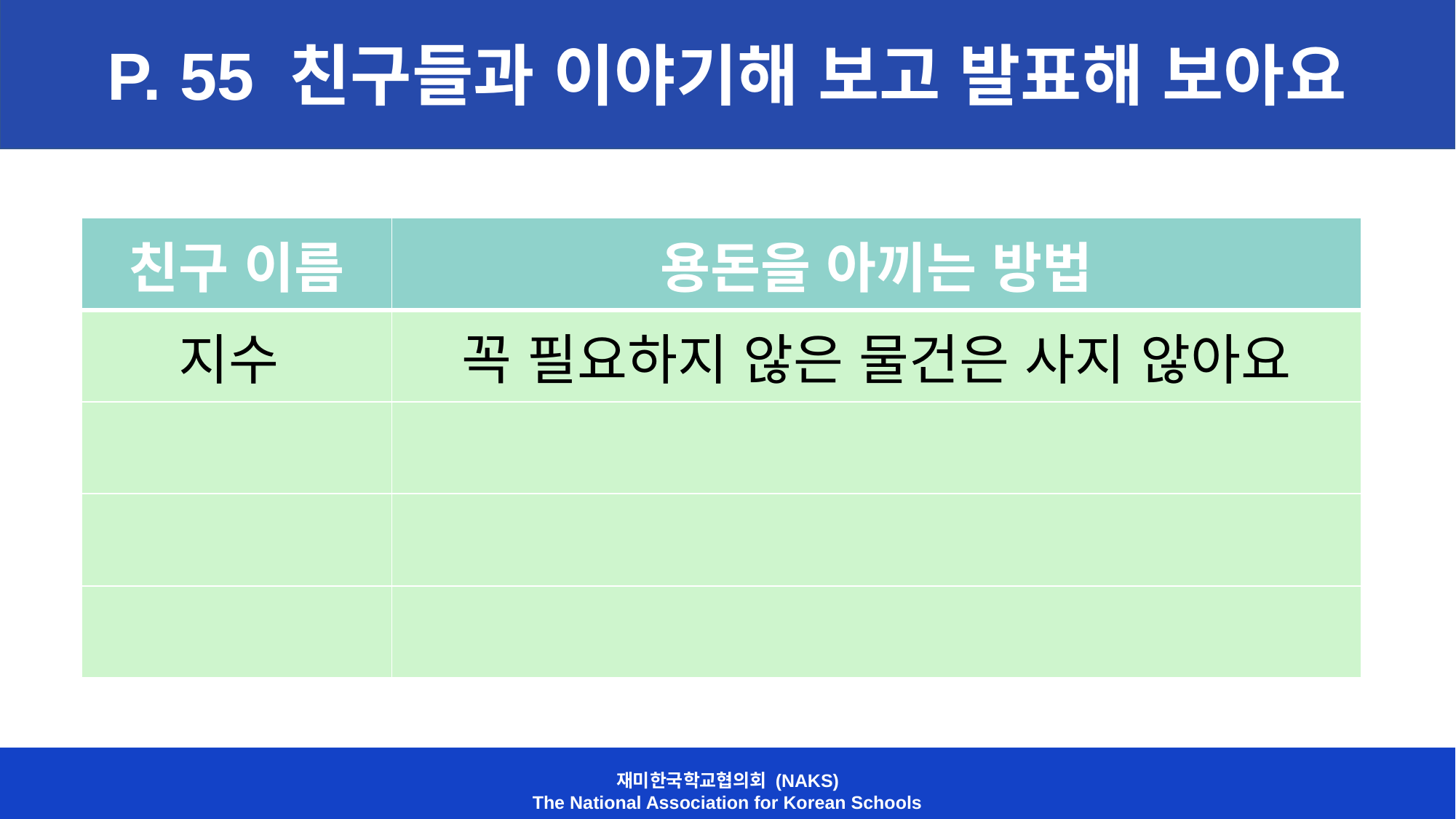

P. 55 친구들과 이야기해 보고 발표해 보아요
| 친구 이름 | 용돈을 아끼는 방법 |
| --- | --- |
| 지수 | 꼭 필요하지 않은 물건은 사지 않아요 |
|  |  |
|  |  |
|  |  |
재미한국학교협의회 (NAKS)
The National Association for Korean Schools